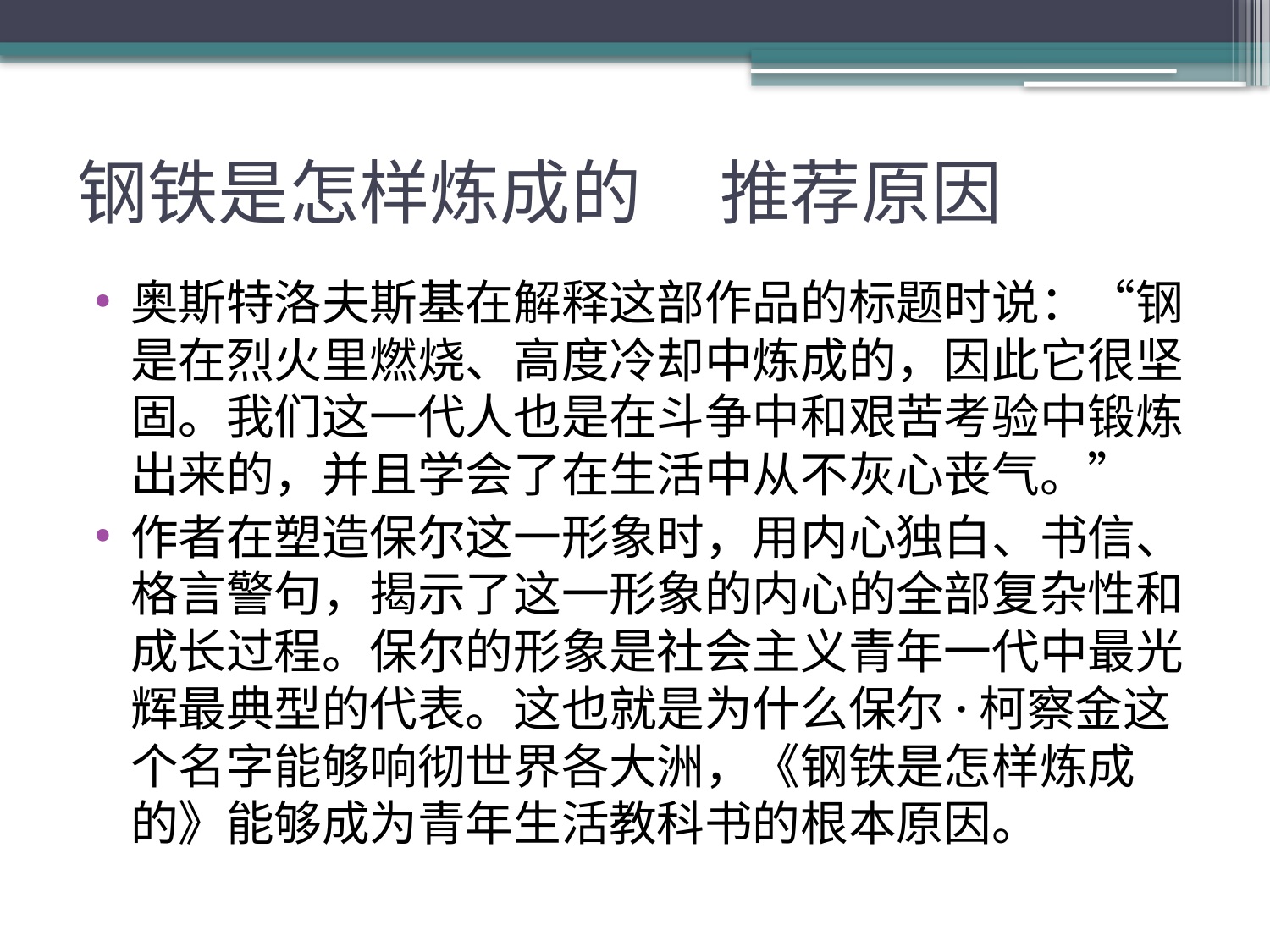

# 钢铁是怎样炼成的     推荐原因
奥斯特洛夫斯基在解释这部作品的标题时说：“钢是在烈火里燃烧、高度冷却中炼成的，因此它很坚固。我们这一代人也是在斗争中和艰苦考验中锻炼出来的，并且学会了在生活中从不灰心丧气。”
作者在塑造保尔这一形象时，用内心独白、书信、格言警句，揭示了这一形象的内心的全部复杂性和成长过程。保尔的形象是社会主义青年一代中最光辉最典型的代表。这也就是为什么保尔·柯察金这个名字能够响彻世界各大洲，《钢铁是怎样炼成的》能够成为青年生活教科书的根本原因。